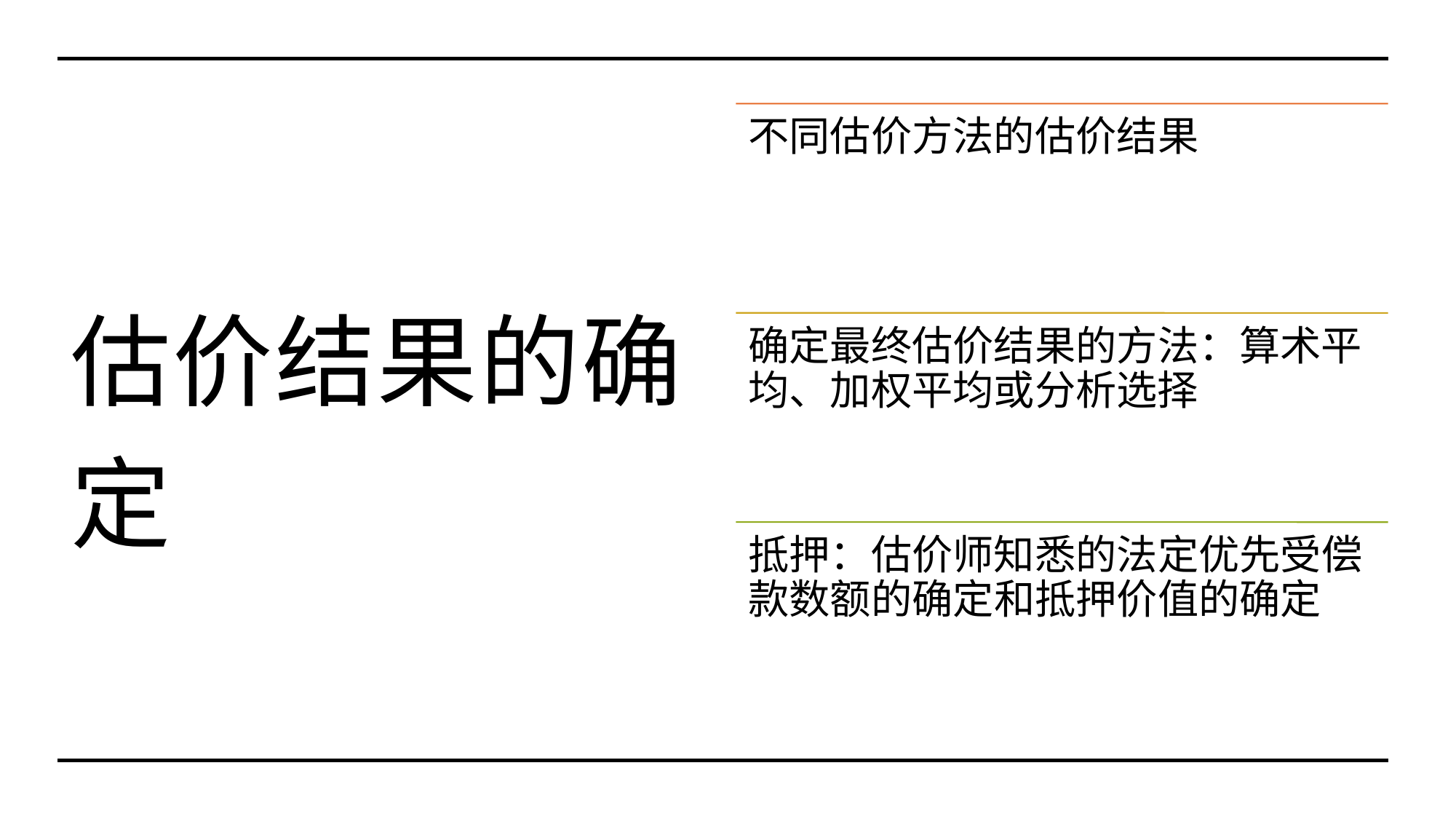

不同估价方法的估价结果
确定最终估价结果的方法：算术平均、加权平均或分析选择
抵押：估价师知悉的法定优先受偿款数额的确定和抵押价值的确定
# 估价结果的确定